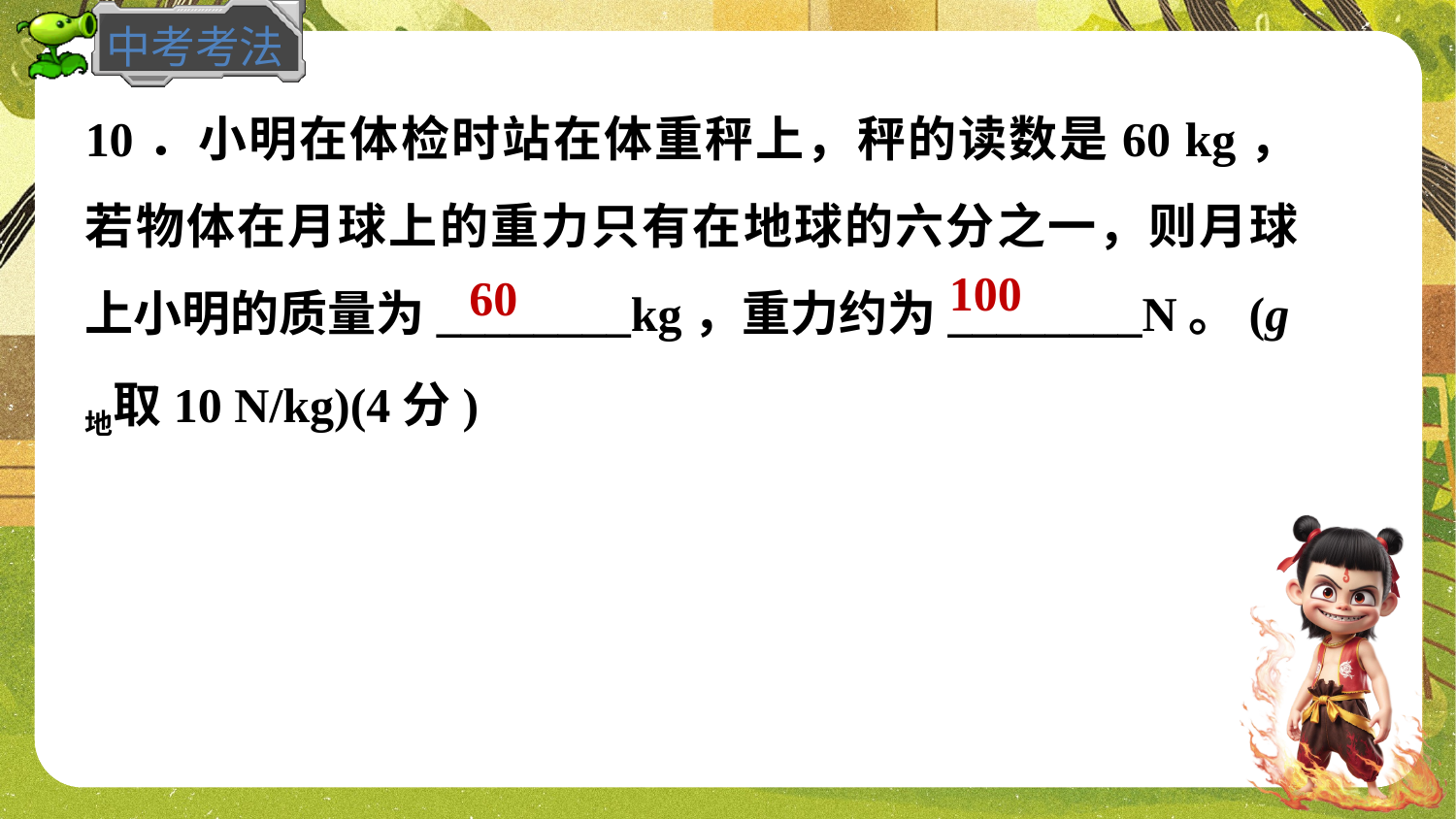

10．小明在体检时站在体重秤上，秤的读数是60 kg，若物体在月球上的重力只有在地球的六分之一，则月球上小明的质量为________kg，重力约为________N。(g地取10 N/kg)(4分)
100
60